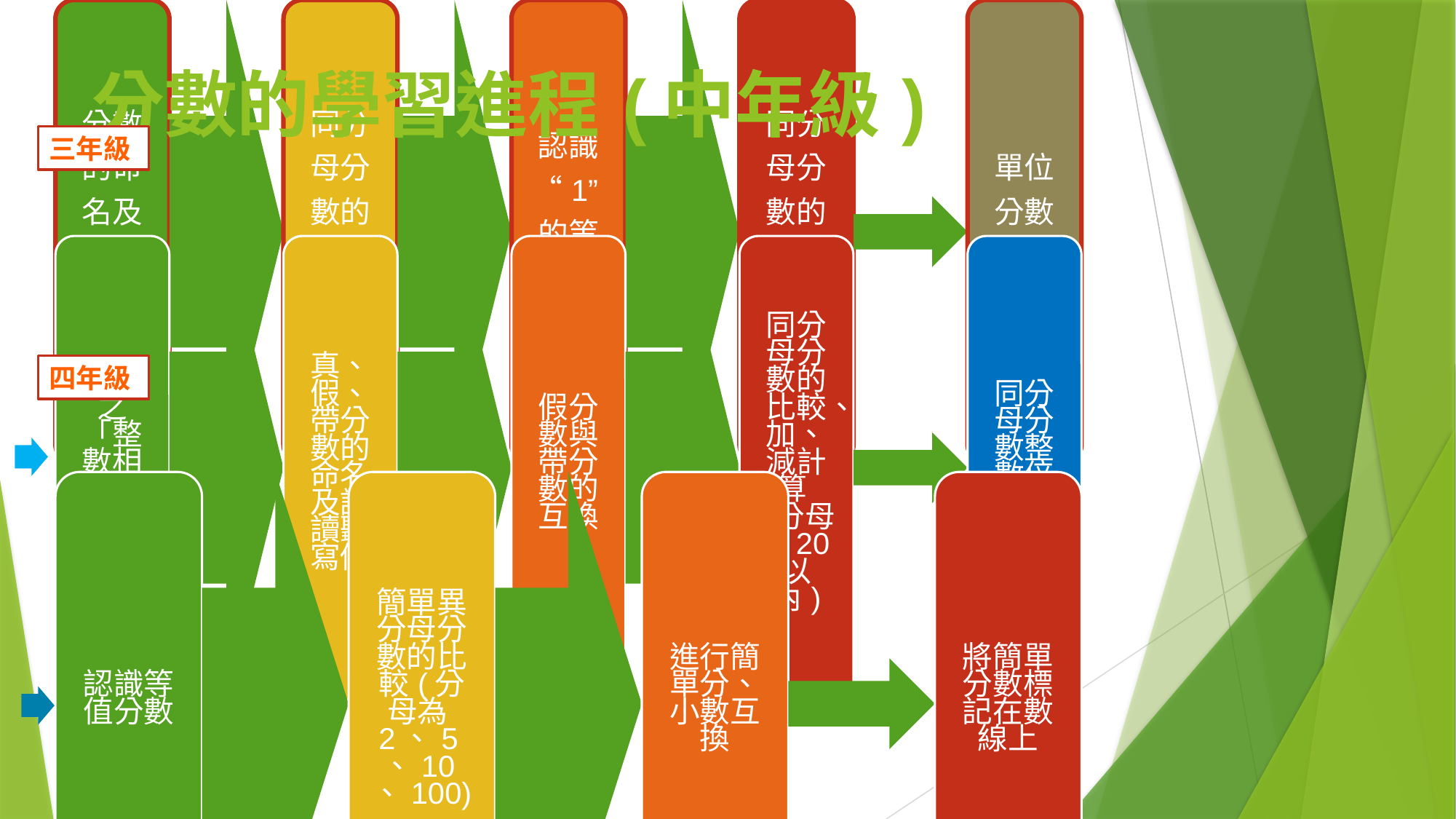

分數的命名及說讀聽寫做
單位分數的比較
# 分數的學習進程(中年級)
三年級
真、假、帶分數的命名及說讀聽寫做
假分數與帶分數的互換
同分母分數整數倍的計算
分數之「整數相除」的意涵
四年級

進行簡單分、小數互換
將簡單分數標記在數線上
認識等值分數
簡單異分母分數的比較(分母為2、5、10、100)